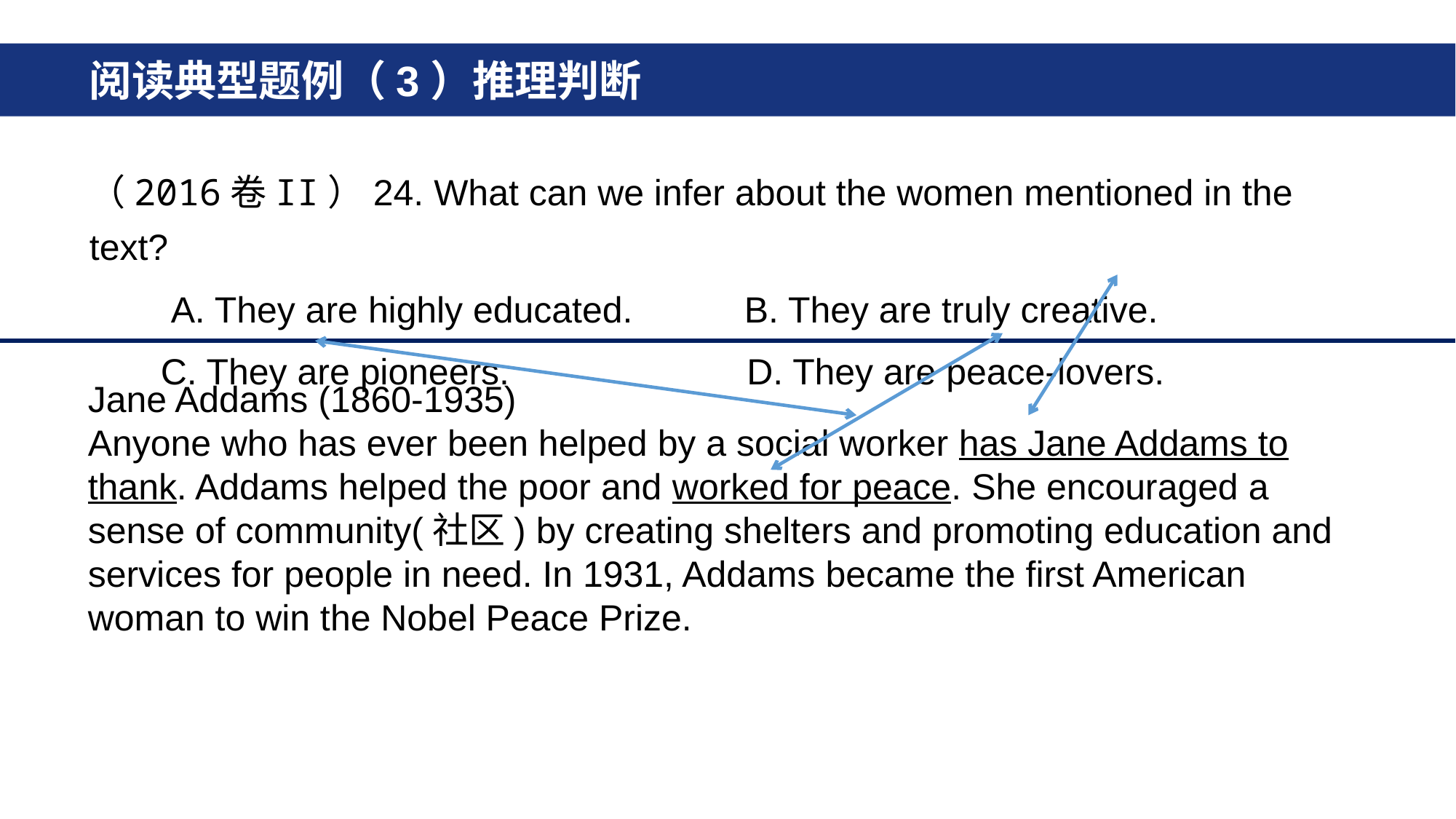

# 阅读典型题例（3）推理判断
（2016卷II）24. What can we infer about the women mentioned in the text?
        A. They are highly educated.		B. They are truly creative.
       C. They are pioneers.		           D. They are peace-lovers.

Jane Addams (1860-1935)
Anyone who has ever been helped by a social worker has Jane Addams to thank. Addams helped the poor and worked for peace. She encouraged a sense of community(社区) by creating shelters and promoting education and services for people in need. In 1931, Addams became the first American woman to win the Nobel Peace Prize.